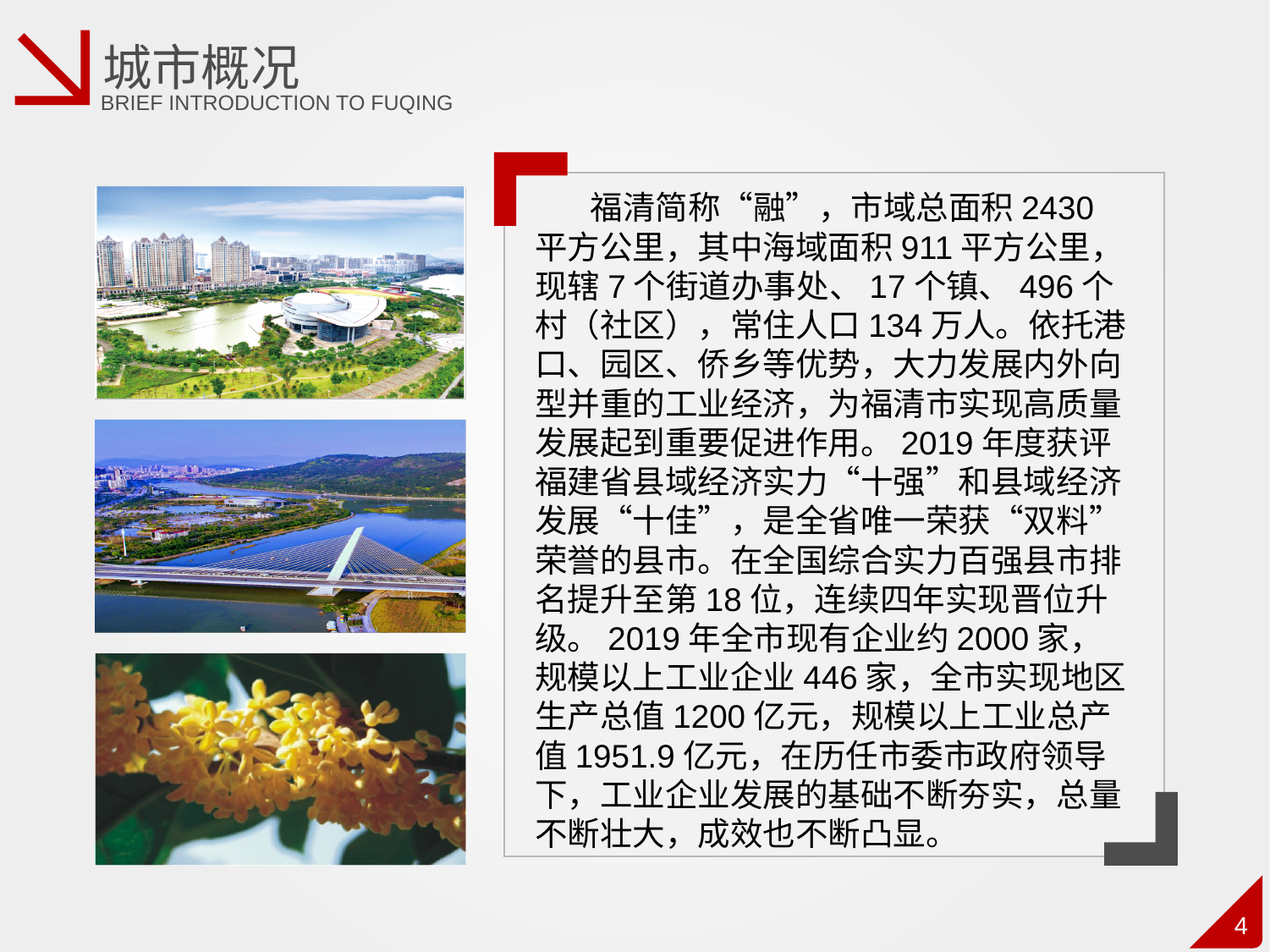

城市概况
BRIEF INTRODUCTION TO FUQING

      福清简称“融”，市域总面积2430平方公里，其中海域面积911平方公里，现辖7个街道办事处、17个镇、496个村（社区），常住人口134万人。依托港口、园区、侨乡等优势，大力发展内外向型并重的工业经济，为福清市实现高质量发展起到重要促进作用。2019年度获评福建省县域经济实力“十强”和县域经济发展“十佳”，是全省唯一荣获“双料”荣誉的县市。在全国综合实力百强县市排名提升至第18位，连续四年实现晋位升级。2019年全市现有企业约2000家，规模以上工业企业446家，全市实现地区生产总值1200亿元，规模以上工业总产值1951.9亿元，在历任市委市政府领导下，工业企业发展的基础不断夯实，总量不断壮大，成效也不断凸显。